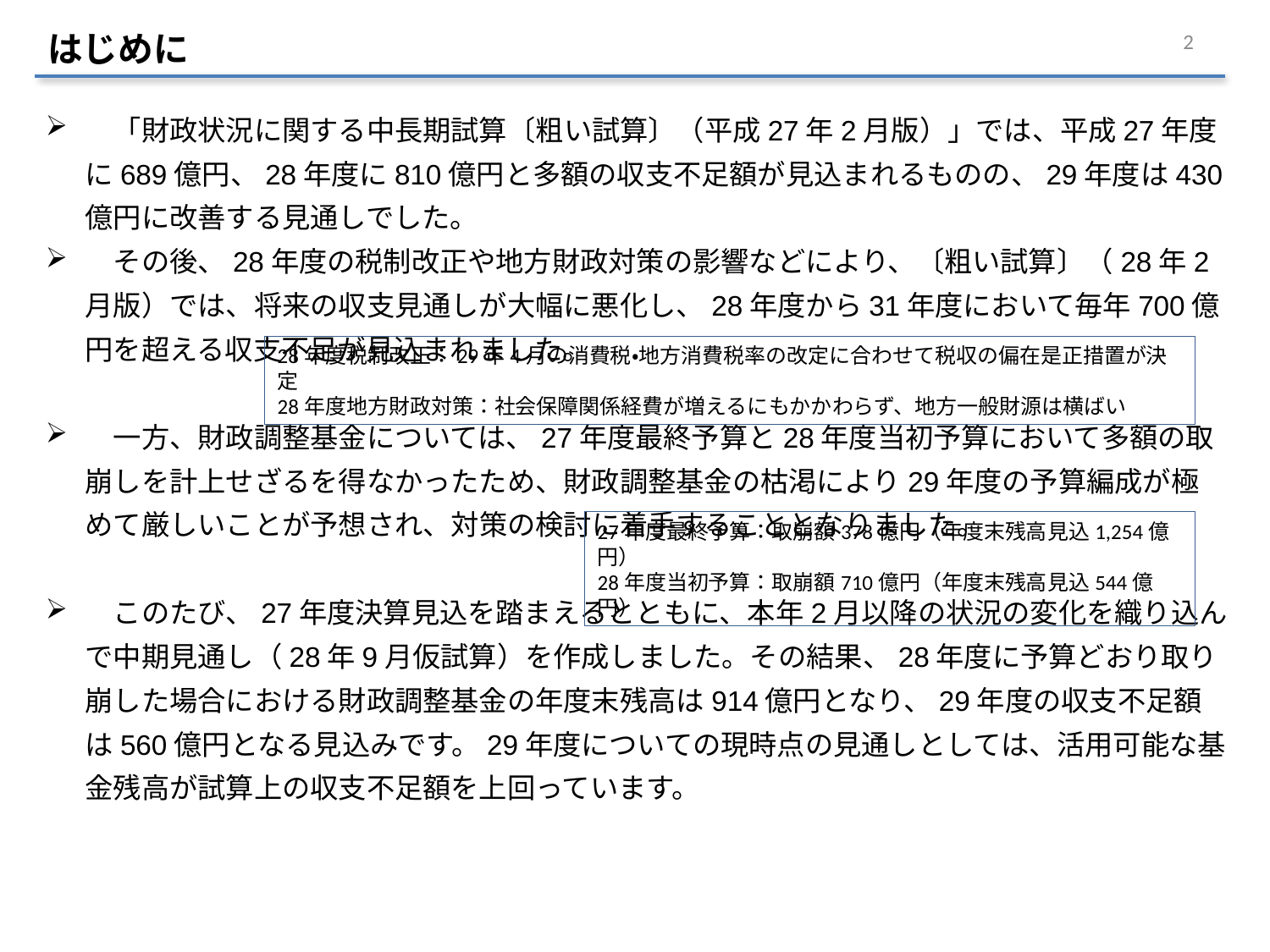

2
はじめに
　「財政状況に関する中長期試算〔粗い試算〕（平成27年2月版）」では、平成27年度に689億円、28年度に810億円と多額の収支不足額が見込まれるものの、29年度は430億円に改善する見通しでした。
　その後、28年度の税制改正や地方財政対策の影響などにより、〔粗い試算〕（28年2月版）では、将来の収支見通しが大幅に悪化し、28年度から31年度において毎年700億円を超える収支不足が見込まれました。

　一方、財政調整基金については、27年度最終予算と28年度当初予算において多額の取崩しを計上せざるを得なかったため、財政調整基金の枯渇により29年度の予算編成が極めて厳しいことが予想され、対策の検討に着手することとなりました。

　このたび、27年度決算見込を踏まえるとともに、本年2月以降の状況の変化を織り込んで中期見通し（28年9月仮試算）を作成しました。その結果、28年度に予算どおり取り崩した場合における財政調整基金の年度末残高は914億円となり、29年度の収支不足額は560億円となる見込みです。29年度についての現時点の見通しとしては、活用可能な基金残高が試算上の収支不足額を上回っています。
28年度税制改正：29年4月の消費税・地方消費税率の改定に合わせて税収の偏在是正措置が決定
28年度地方財政対策：社会保障関係経費が増えるにもかかわらず、地方一般財源は横ばい
27年度最終予算：取崩額378億円（年度末残高見込1,254億円）
28年度当初予算：取崩額710億円（年度末残高見込544億円）